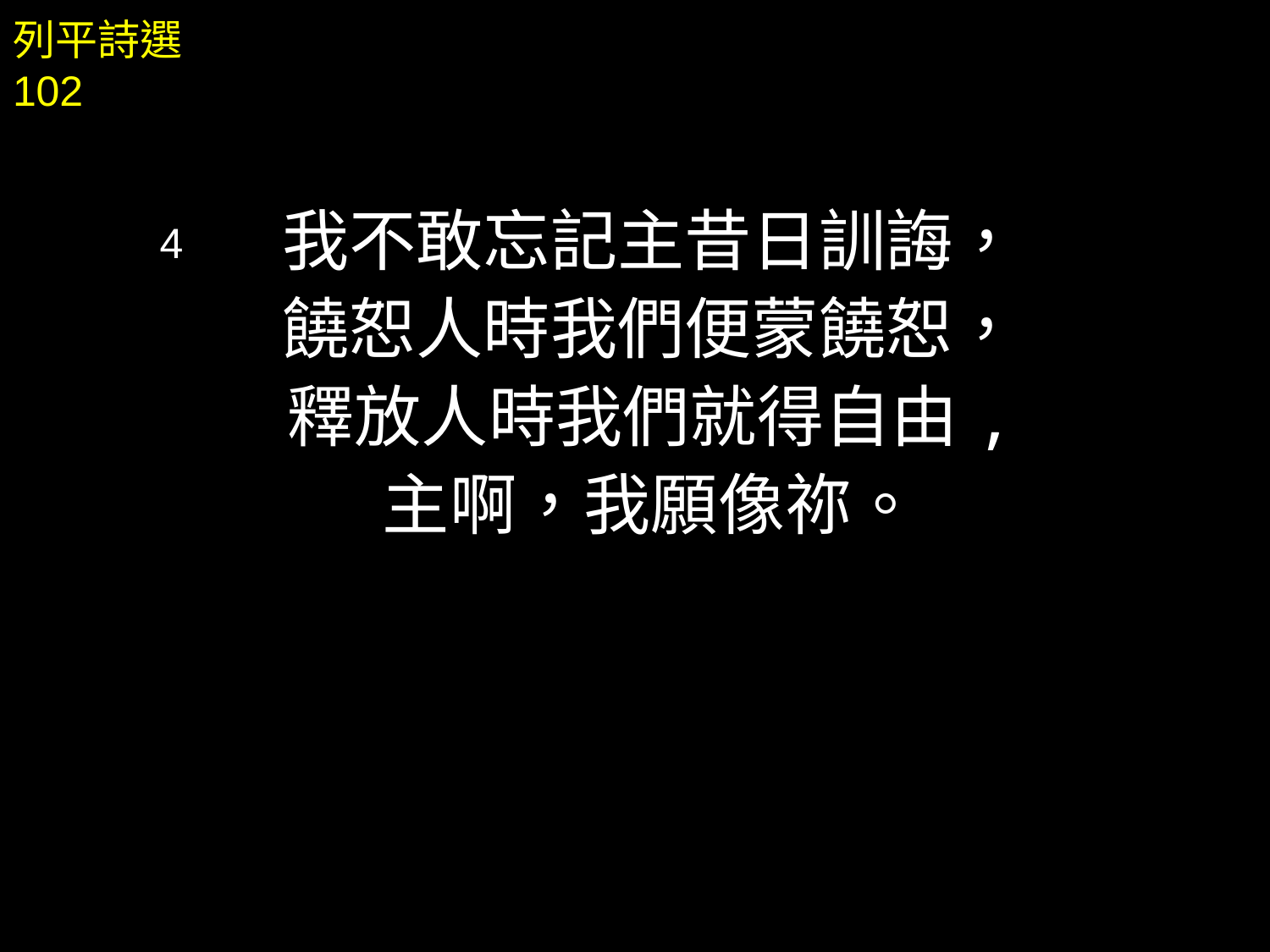

我不敢忘記主昔日訓誨，
饒恕人時我們便蒙饒恕，
釋放人時我們就得自由,
主啊，我願像祢。
列平詩選  102
4